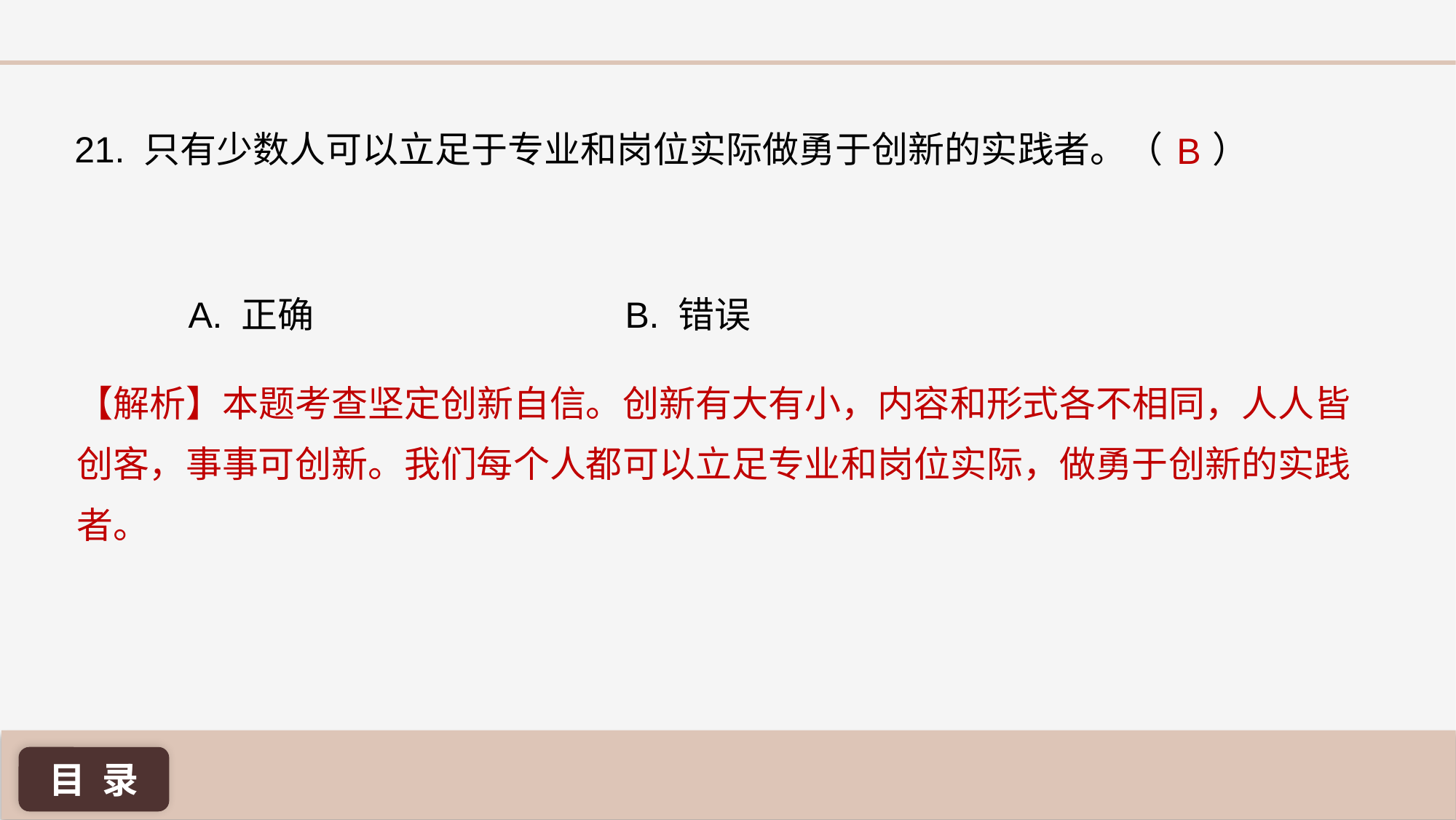

B
21. 只有少数人可以立足于专业和岗位实际做勇于创新的实践者。（      ）
A. 正确 			B. 错误
【解析】本题考查坚定创新自信。创新有大有小，内容和形式各不相同，人人皆创客，事事可创新。我们每个人都可以立足专业和岗位实际，做勇于创新的实践者。